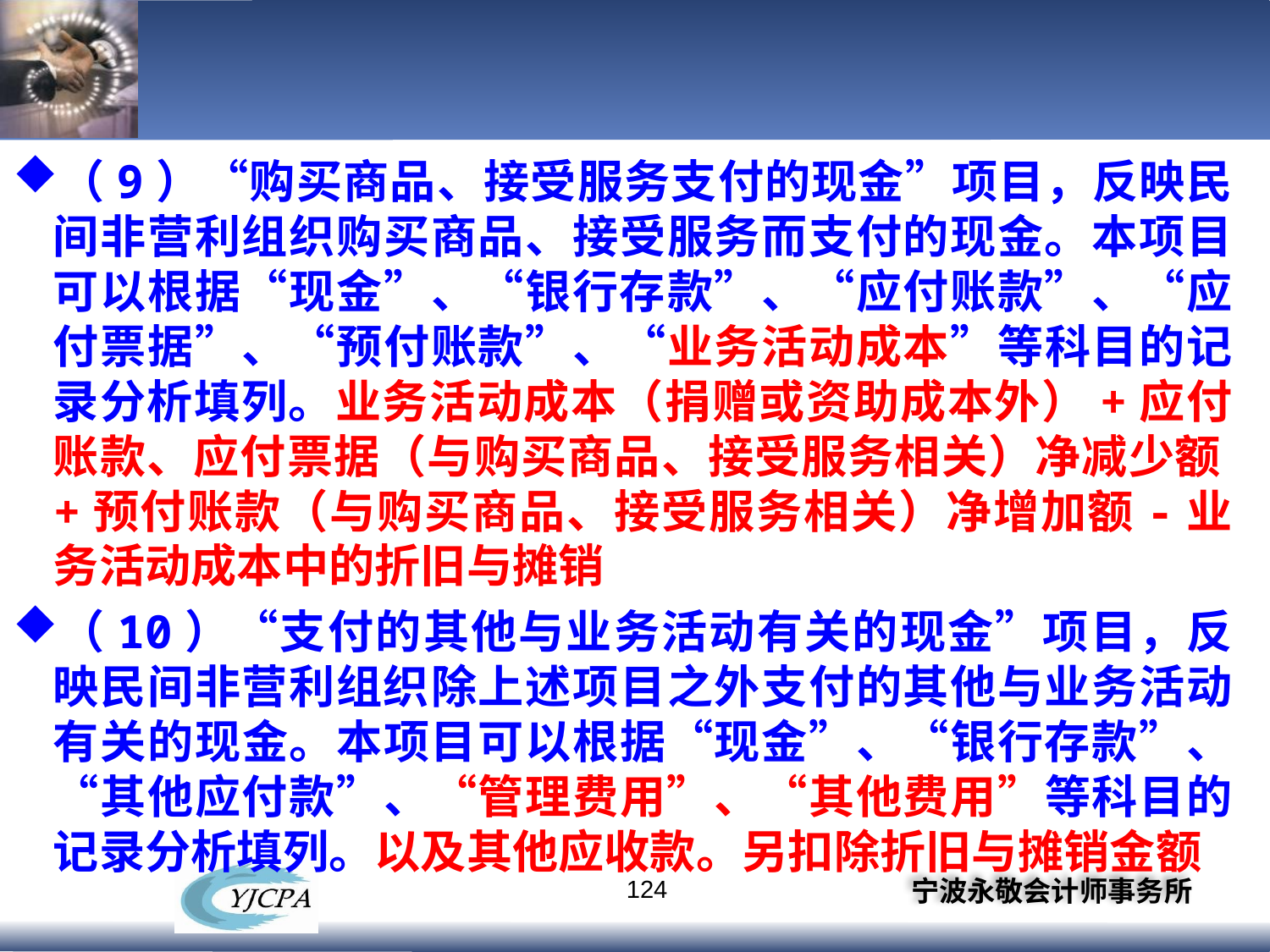

#
（9）“购买商品、接受服务支付的现金”项目，反映民间非营利组织购买商品、接受服务而支付的现金。本项目可以根据“现金”、“银行存款”、“应付账款”、“应付票据”、“预付账款”、“业务活动成本”等科目的记录分析填列。业务活动成本（捐赠或资助成本外）+应付账款、应付票据（与购买商品、接受服务相关）净减少额+预付账款（与购买商品、接受服务相关）净增加额-业务活动成本中的折旧与摊销
（10）“支付的其他与业务活动有关的现金”项目，反映民间非营利组织除上述项目之外支付的其他与业务活动有关的现金。本项目可以根据“现金”、“银行存款”、“其他应付款”、“管理费用”、“其他费用”等科目的记录分析填列。以及其他应收款。另扣除折旧与摊销金额